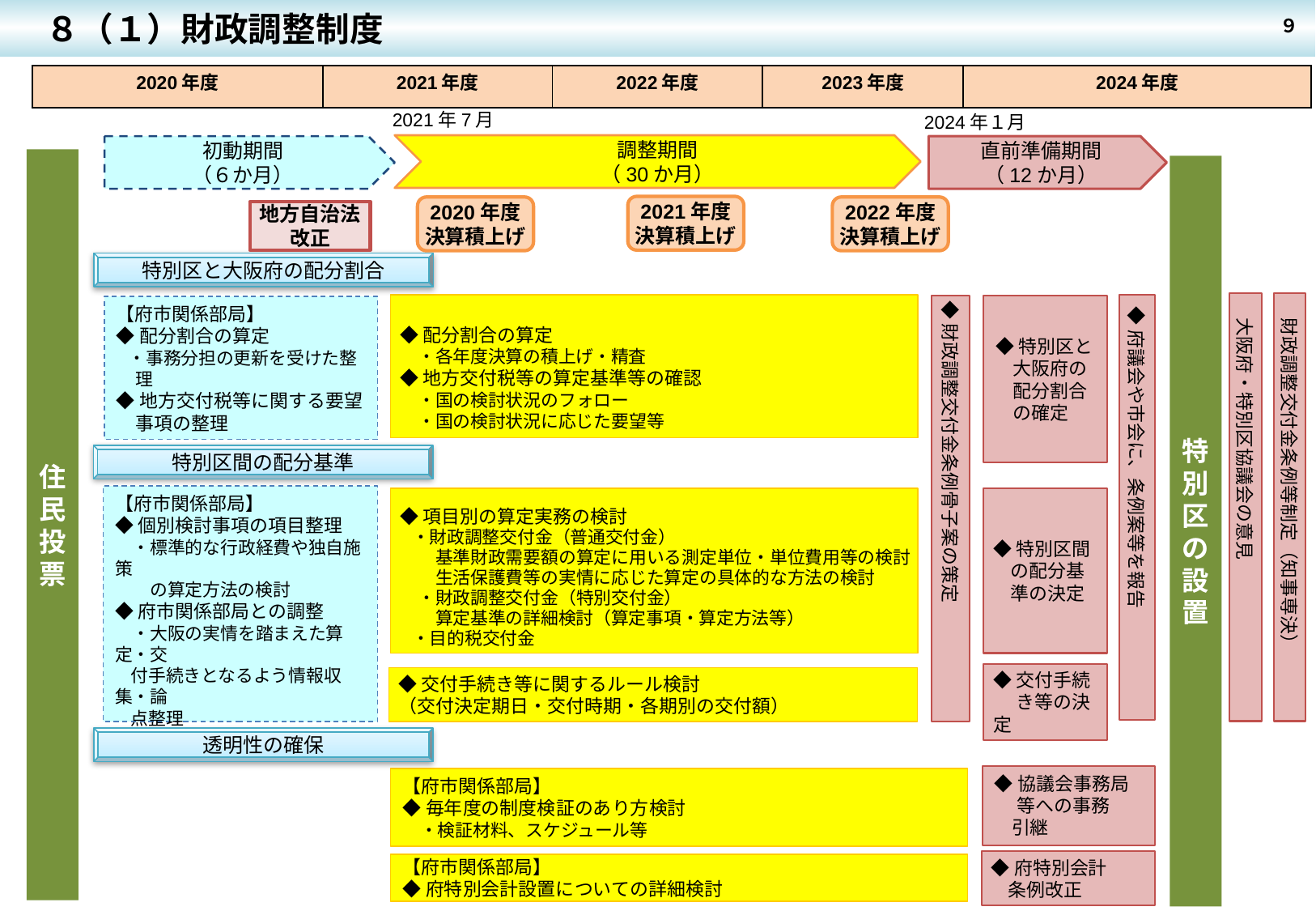

８（１）財政調整制度
９
| 2020年度 | 2021年度 | 2022年度 | 2023年度 | 2024年度 |
| --- | --- | --- | --- | --- |
2021年7月
2024年１月
調整期間
（30か月）
初動期間
（６か月）
直前準備期間
（12か月）
住民投票
特別区の設置
2021年度
決算積上げ
2020年度
決算積上げ
2022年度
決算積上げ
地方自治法
改正
特別区と大阪府の配分割合
  大阪府・特別区協議会の意見
  財政調整交付金条例等制定（知事専決）
◆府議会や市会に、条例案等を報告

◆配分割合の算定
　・各年度決算の積上げ・精査
◆地方交付税等の算定基準等の確認
　・国の検討状況のフォロー
　・国の検討状況に応じた要望等
◆財政調整交付金条例骨子案の策定
◆特別区と
   大阪府の
   配分割合
   の確定
【府市関係部局】
◆配分割合の算定
  ・事務分担の更新を受けた整理
◆地方交付税等に関する要望事項の整理
特別区間の配分基準
【府市関係部局】
◆個別検討事項の項目整理
　・標準的な行政経費や独自施策
　　の算定方法の検討
◆府市関係部局との調整
　・大阪の実情を踏まえた算定・交
   付手続きとなるよう情報収集・論
   点整理
◆項目別の算定実務の検討
  ・財政調整交付金（普通交付金）
　　基準財政需要額の算定に用いる測定単位・単位費用等の検討
　　生活保護費等の実情に応じた算定の具体的な方法の検討
　・財政調整交付金（特別交付金）
　　算定基準の詳細検討（算定事項・算定方法等）
  ・目的税交付金
◆特別区間
   の配分基
   準の決定
◆交付手続
　 き等の決定
◆交付手続き等に関するルール検討
（交付決定期日・交付時期・各期別の交付額）
透明性の確保
◆協議会事務局
　 等への事務
   引継
【府市関係部局】
◆毎年度の制度検証のあり方検討
　・検証材料、スケジュール等
◆府特別会計
   条例改正
【府市関係部局】
◆府特別会計設置についての詳細検討